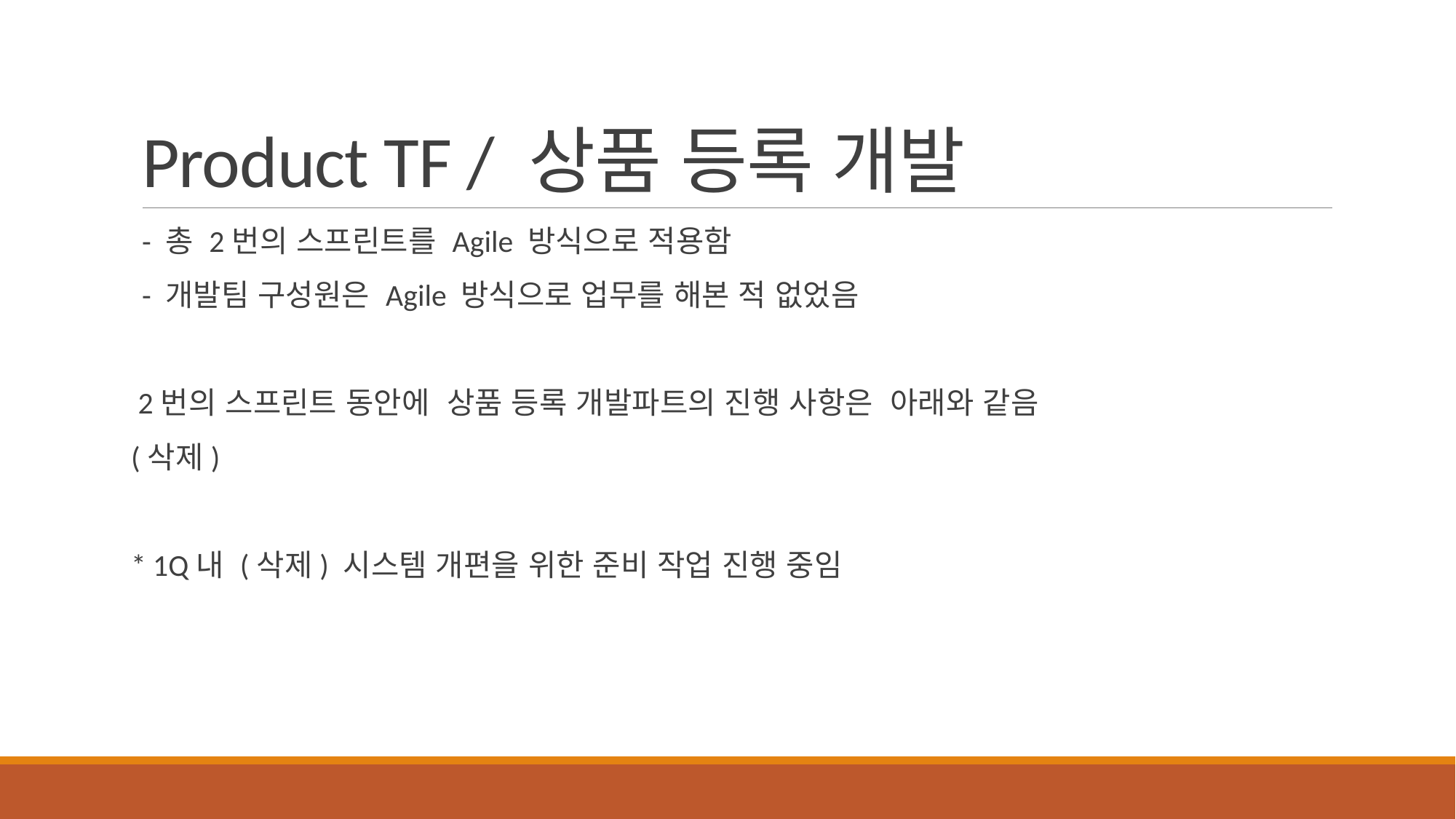

# Product TF / 상품 등록 개발
- 총 2번의 스프린트를 Agile 방식으로 적용함
- 개발팀 구성원은 Agile 방식으로 업무를 해본 적 없었음

 2번의 스프린트 동안에  상품 등록 개발파트의 진행 사항은  아래와 같음
(삭제)

* 1Q내 (삭제) 시스템 개편을 위한 준비 작업 진행 중임